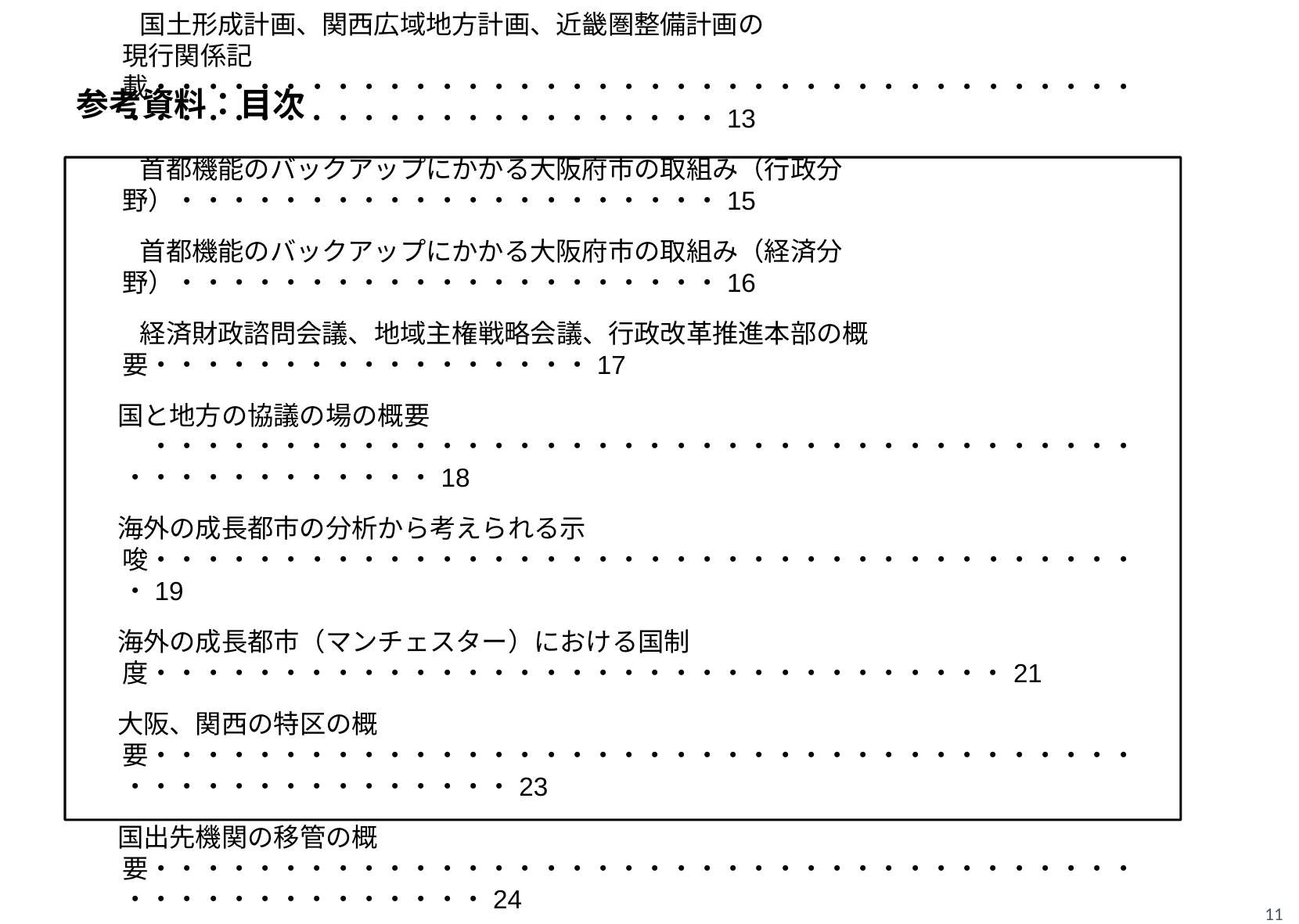

参考資料：目次
　 首都建設法、国土形成計画法、近畿圏整備法の概要・・・・・・・・・・・・・・・・・・・・・・・・・・・・・12
　　国土形成計画、関西広域地方計画、近畿圏整備計画の
現行関係記載・・・・・・・・・・・・・・・・・・・・・・・・・・・・・・・・・・・・・・・・・・・・・・・・・・・・・・・・・・・・・13
　　首都機能のバックアップにかかる大阪府市の取組み（行政分野）・・・・・・・・・・・・・・・・・・・・・15
　　首都機能のバックアップにかかる大阪府市の取組み（経済分野）・・・・・・・・・・・・・・・・・・・・・16
　　経済財政諮問会議、地域主権戦略会議、行政改革推進本部の概要・・・・・・・・・・・・・・・・・17
    国と地方の協議の場の概要　・・・・・・・・・・・・・・・・・・・・・・・・・・・・・・・・・・・・・・・・・・・・・・・・・・18
    海外の成長都市の分析から考えられる示唆・・・・・・・・・・・・・・・・・・・・・・・・・・・・・・・・・・・・・・・19
    海外の成長都市（マンチェスター）における国制度・・・・・・・・・・・・・・・・・・・・・・・・・・・・・・・・・21
    大阪、関西の特区の概要・・・・・・・・・・・・・・・・・・・・・・・・・・・・・・・・・・・・・・・・・・・・・・・・・・・・・23
    国出先機関の移管の概要・・・・・・・・・・・・・・・・・・・・・・・・・・・・・・・・・・・・・・・・・・・・・・・・・・・・24
    国機関移転の概要 ・・・・・・・・・・・・・・・・・・・・・・・・・・・・・・・・・・・・・・・・・・・・・・・・・・・・・・・・・25
11